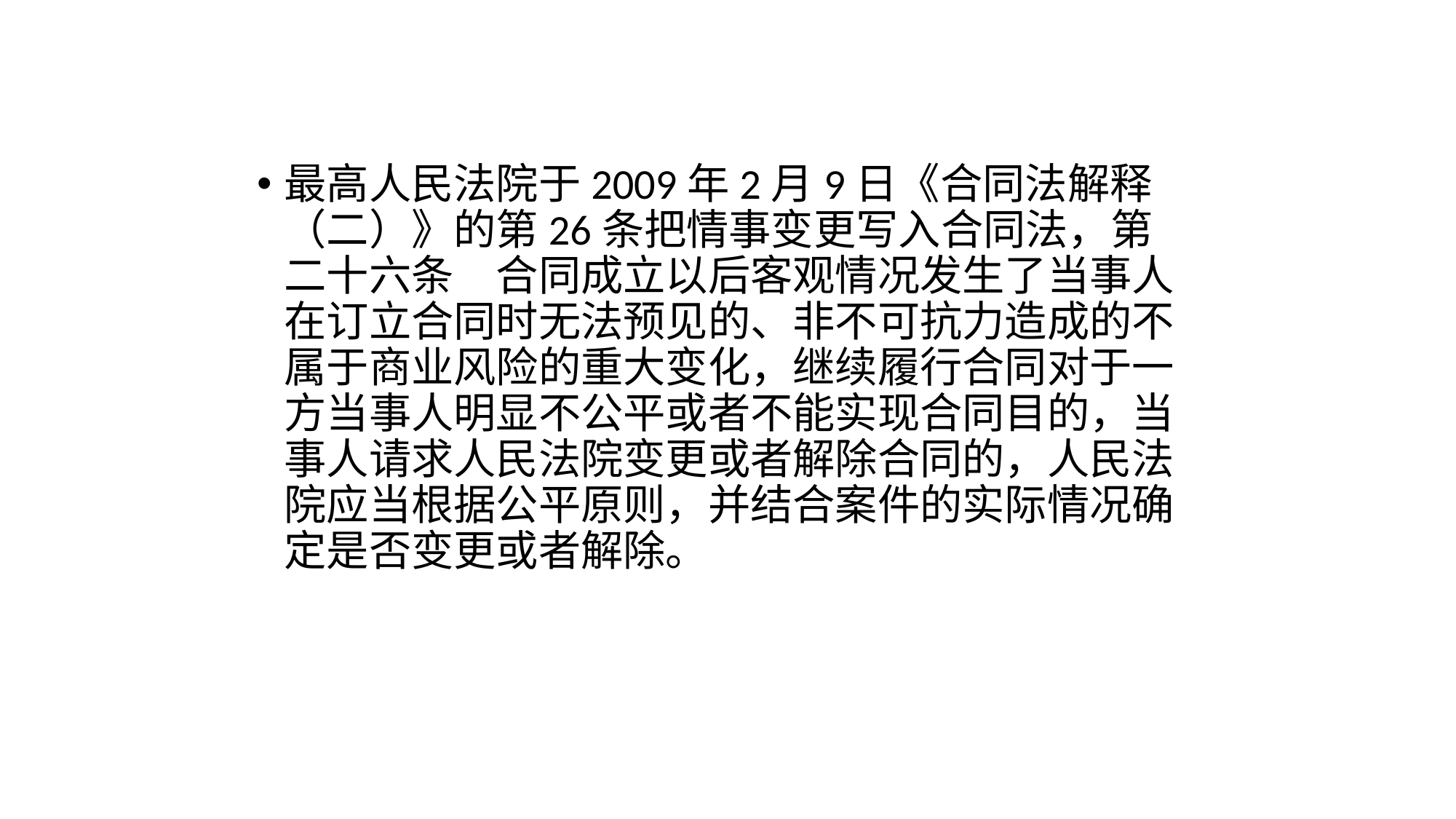

#
最高人民法院于2009年2月9日《合同法解释（二）》的第26条把情事变更写入合同法，第二十六条　合同成立以后客观情况发生了当事人在订立合同时无法预见的、非不可抗力造成的不属于商业风险的重大变化，继续履行合同对于一方当事人明显不公平或者不能实现合同目的，当事人请求人民法院变更或者解除合同的，人民法院应当根据公平原则，并结合案件的实际情况确定是否变更或者解除。